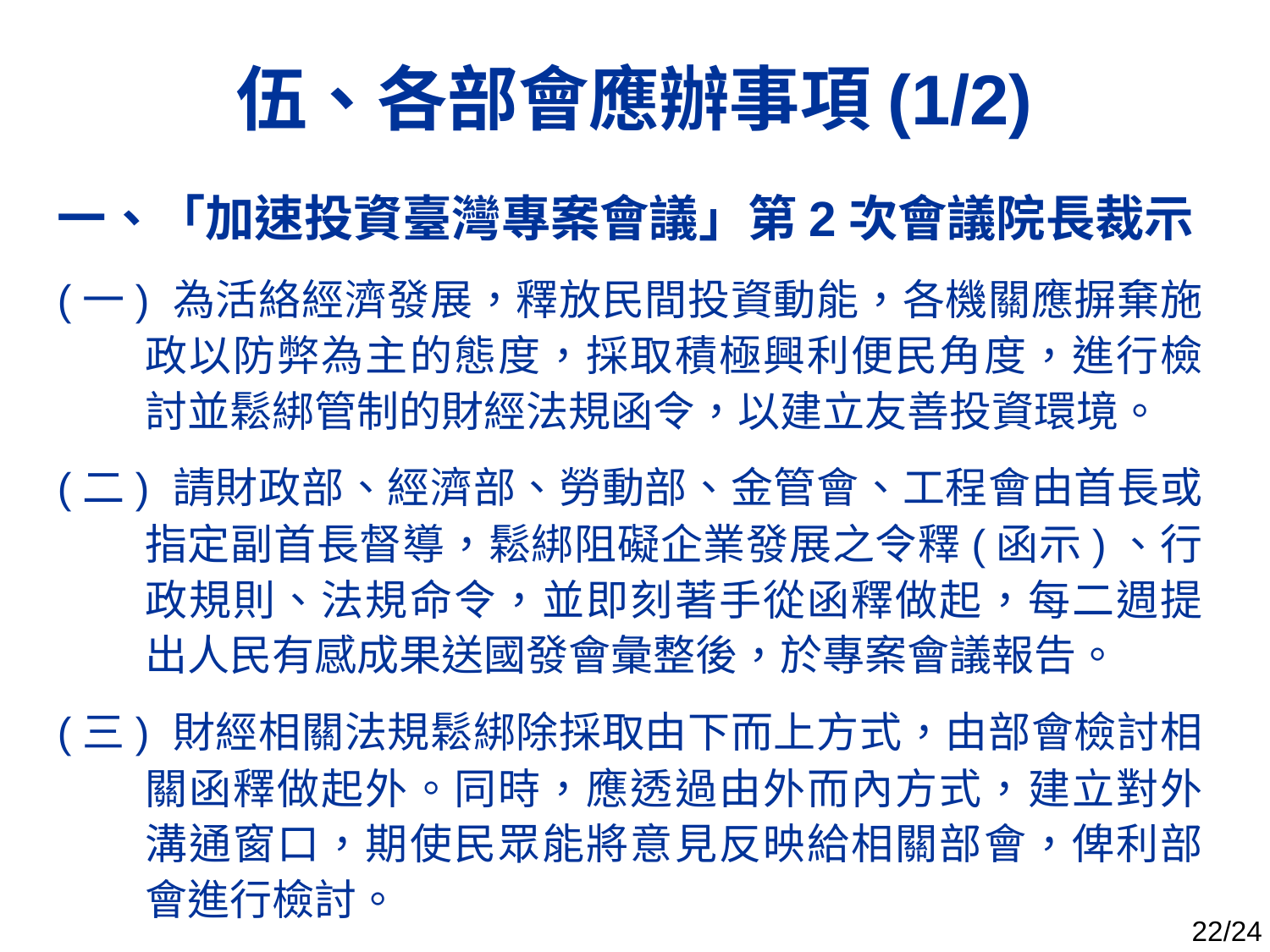

伍、各部會應辦事項(1/2)
一、「加速投資臺灣專案會議」第2次會議院長裁示
(一) 為活絡經濟發展，釋放民間投資動能，各機關應摒棄施政以防弊為主的態度，採取積極興利便民角度，進行檢討並鬆綁管制的財經法規函令，以建立友善投資環境。
(二) 請財政部、經濟部、勞動部、金管會、工程會由首長或指定副首長督導，鬆綁阻礙企業發展之令釋(函示)、行政規則、法規命令，並即刻著手從函釋做起，每二週提出人民有感成果送國發會彙整後，於專案會議報告。
(三) 財經相關法規鬆綁除採取由下而上方式，由部會檢討相關函釋做起外。同時，應透過由外而內方式，建立對外溝通窗口，期使民眾能將意見反映給相關部會，俾利部會進行檢討。